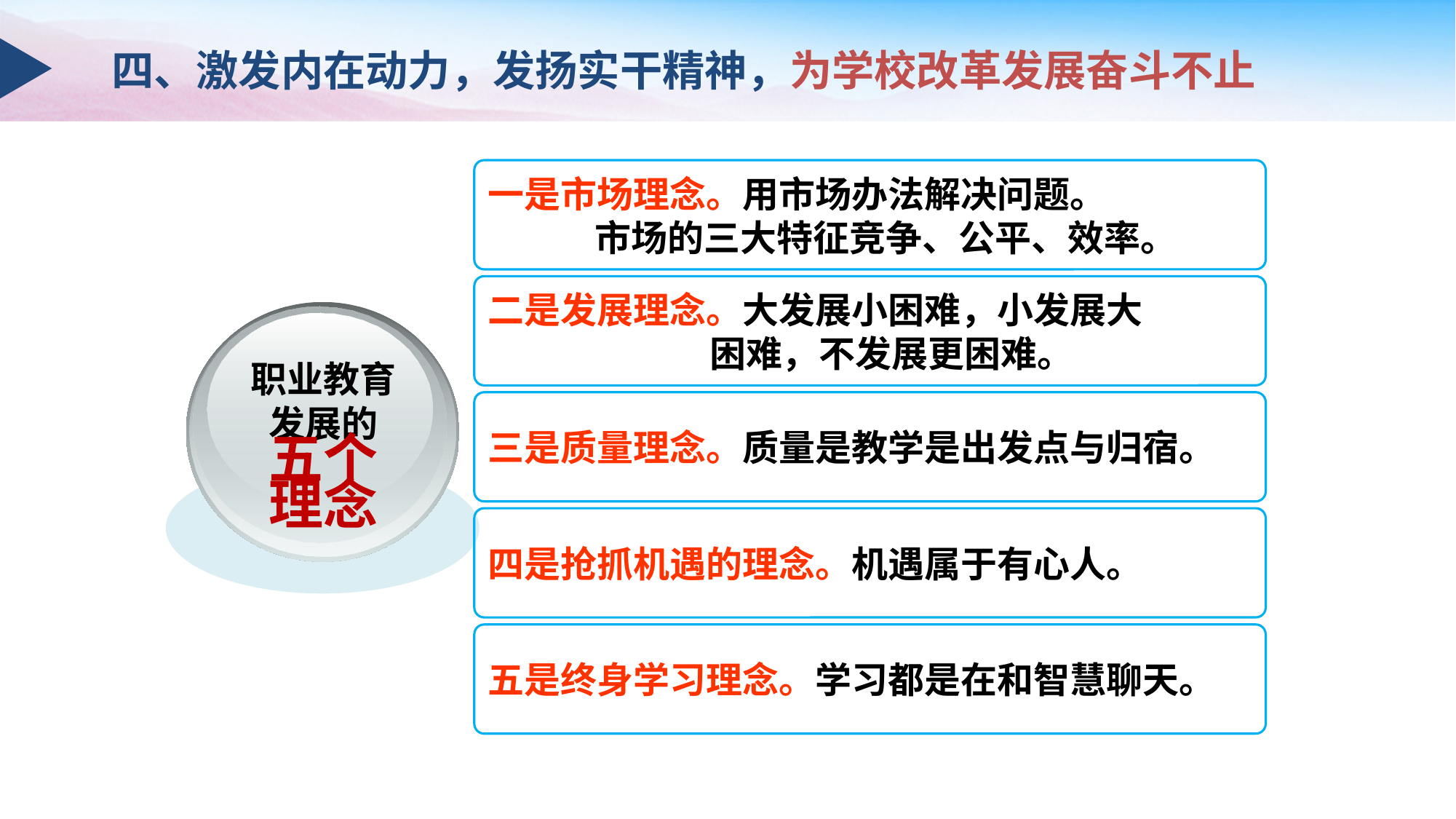

四、激发内在动力，发扬实干精神，为学校改革发展奋斗不止
一是市场理念。用市场办法解决问题。
            市场的三大特征竞争、公平、效率。

职业教育
发展的
五个
理念
二是发展理念。大发展小困难，小发展大
                          困难，不发展更困难。

三是质量理念。质量是教学是出发点与归宿。
四是抢抓机遇的理念。机遇属于有心人。
五是终身学习理念。学习都是在和智慧聊天。